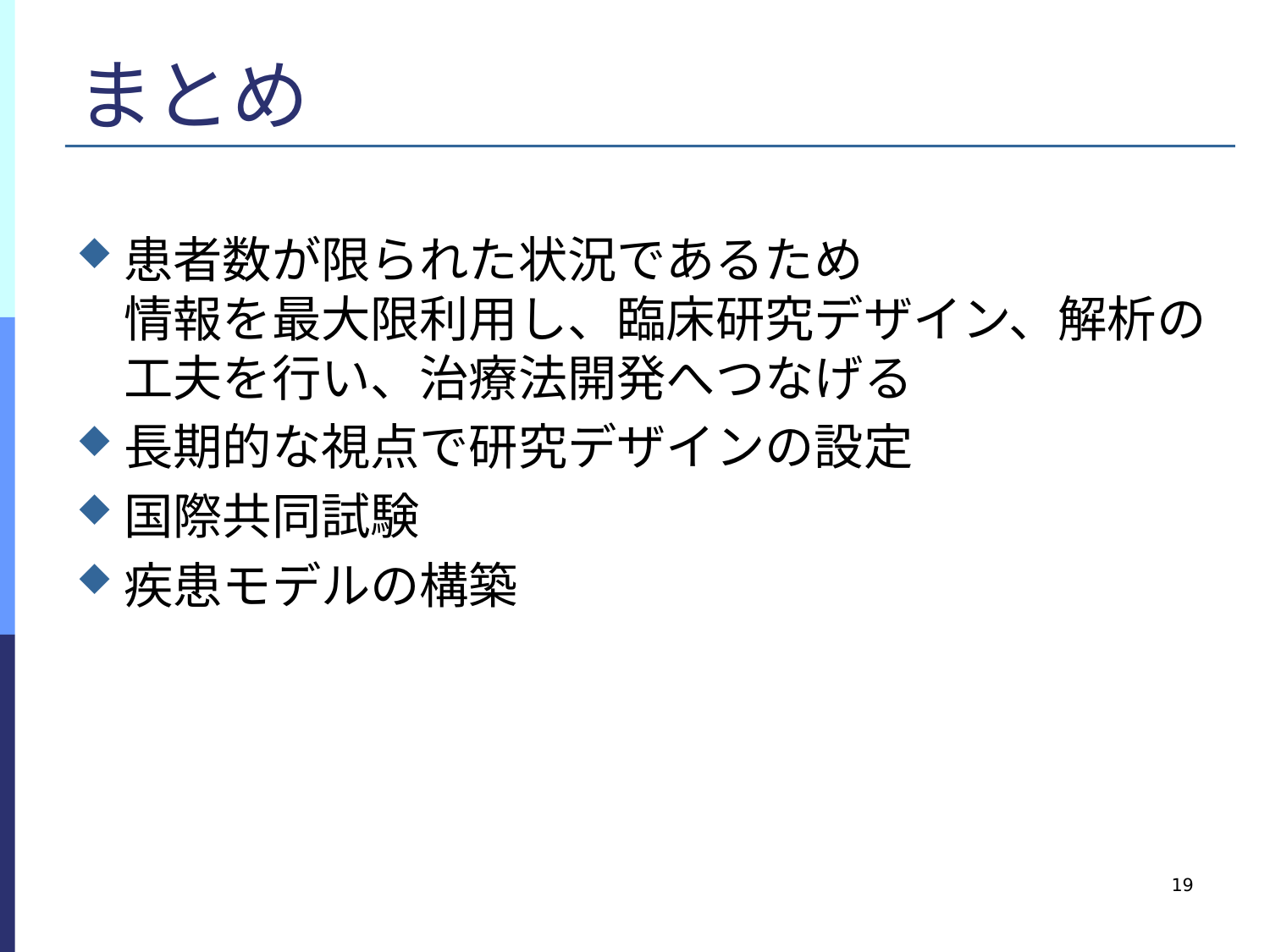

# まとめ
患者数が限られた状況であるため
情報を最大限利用し、臨床研究デザイン、解析の
工夫を行い、治療法開発へつなげる
長期的な視点で研究デザインの設定
国際共同試験
疾患モデルの構築

19